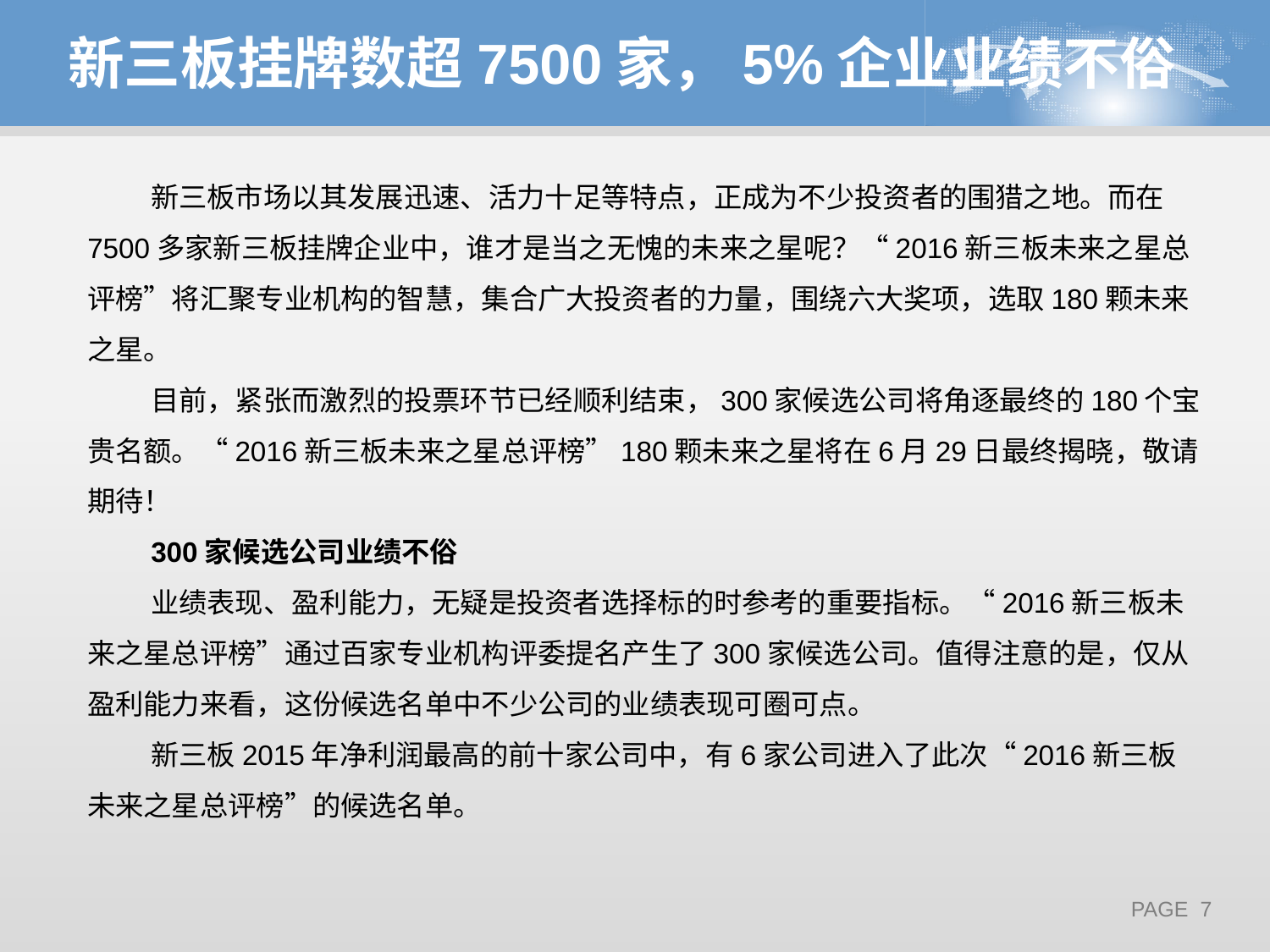

新三板挂牌数超7500家，5%企业业绩不俗
新三板市场以其发展迅速、活力十足等特点，正成为不少投资者的围猎之地。而在7500多家新三板挂牌企业中，谁才是当之无愧的未来之星呢？“2016新三板未来之星总评榜”将汇聚专业机构的智慧，集合广大投资者的力量，围绕六大奖项，选取180颗未来之星。
目前，紧张而激烈的投票环节已经顺利结束，300家候选公司将角逐最终的180个宝贵名额。“2016新三板未来之星总评榜”180颗未来之星将在6月29日最终揭晓，敬请期待！
300家候选公司业绩不俗
业绩表现、盈利能力，无疑是投资者选择标的时参考的重要指标。“2016新三板未来之星总评榜”通过百家专业机构评委提名产生了300家候选公司。值得注意的是，仅从盈利能力来看，这份候选名单中不少公司的业绩表现可圈可点。
新三板2015年净利润最高的前十家公司中，有6家公司进入了此次“2016新三板未来之星总评榜”的候选名单。